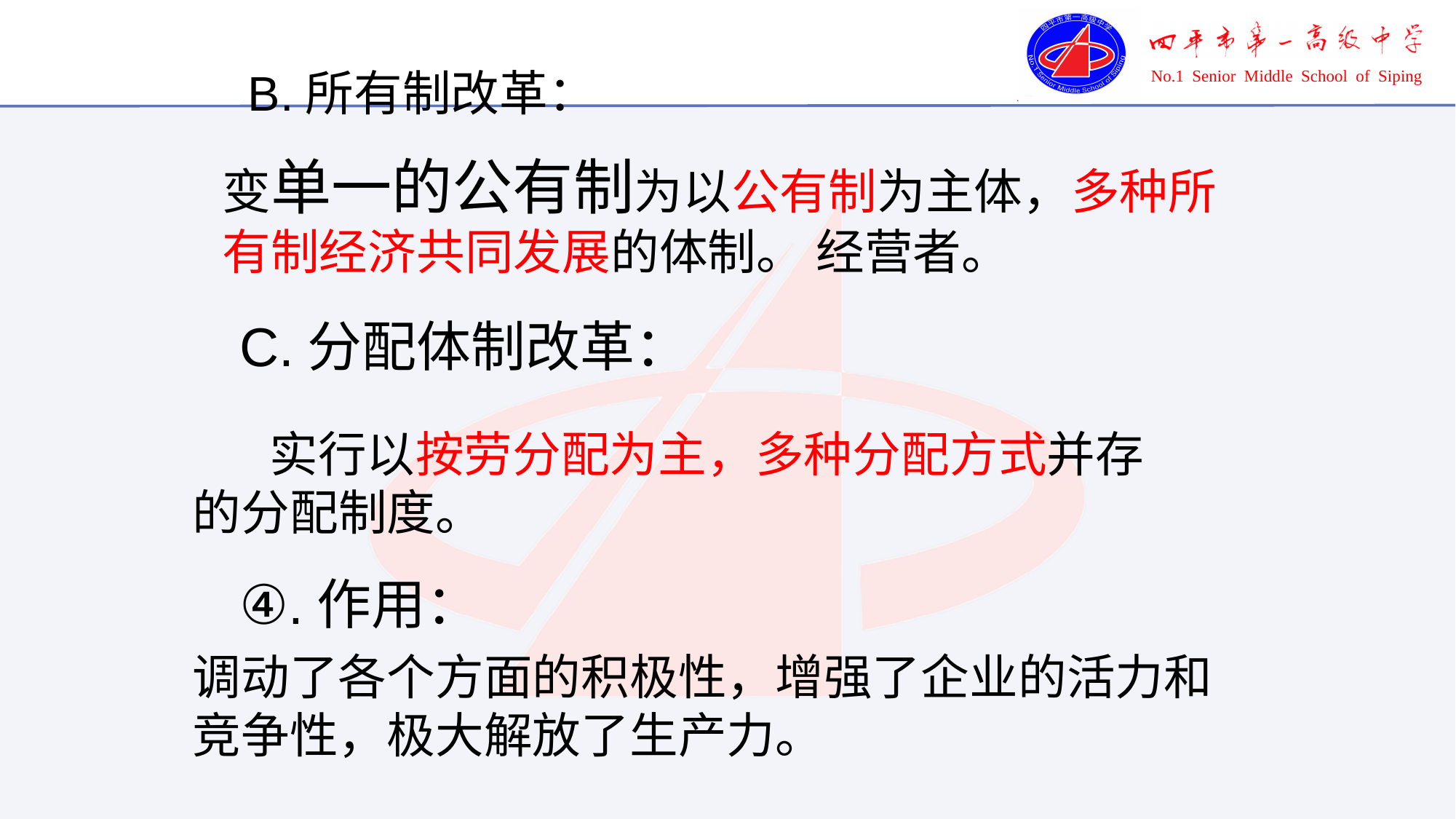

B.所有制改革：
变单一的公有制为以公有制为主体，多种所有制经济共同发展的体制。 经营者。
C.分配体制改革：
      实行以按劳分配为主，多种分配方式并存
的分配制度。
④.作用：
调动了各个方面的积极性，增强了企业的活力和竞争性，极大解放了生产力。